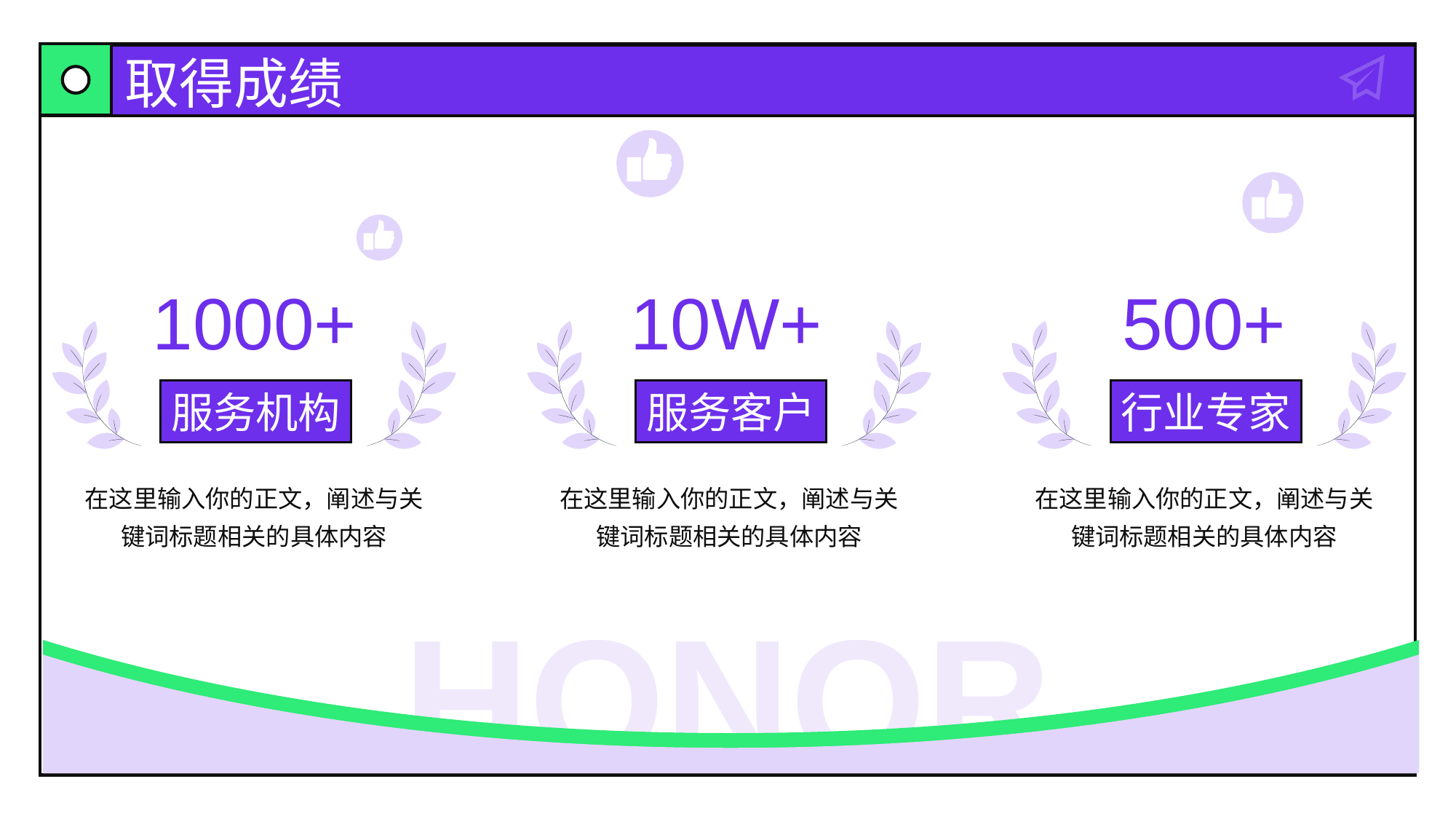

# 取得成绩

1000+
10W+
500+

服务机构

服务客户

行业专家
在这里输入你的正文，阐述与关键词标题相关的具体内容
在这里输入你的正文，阐述与关键词标题相关的具体内容
在这里输入你的正文，阐述与关键词标题相关的具体内容
HONOR